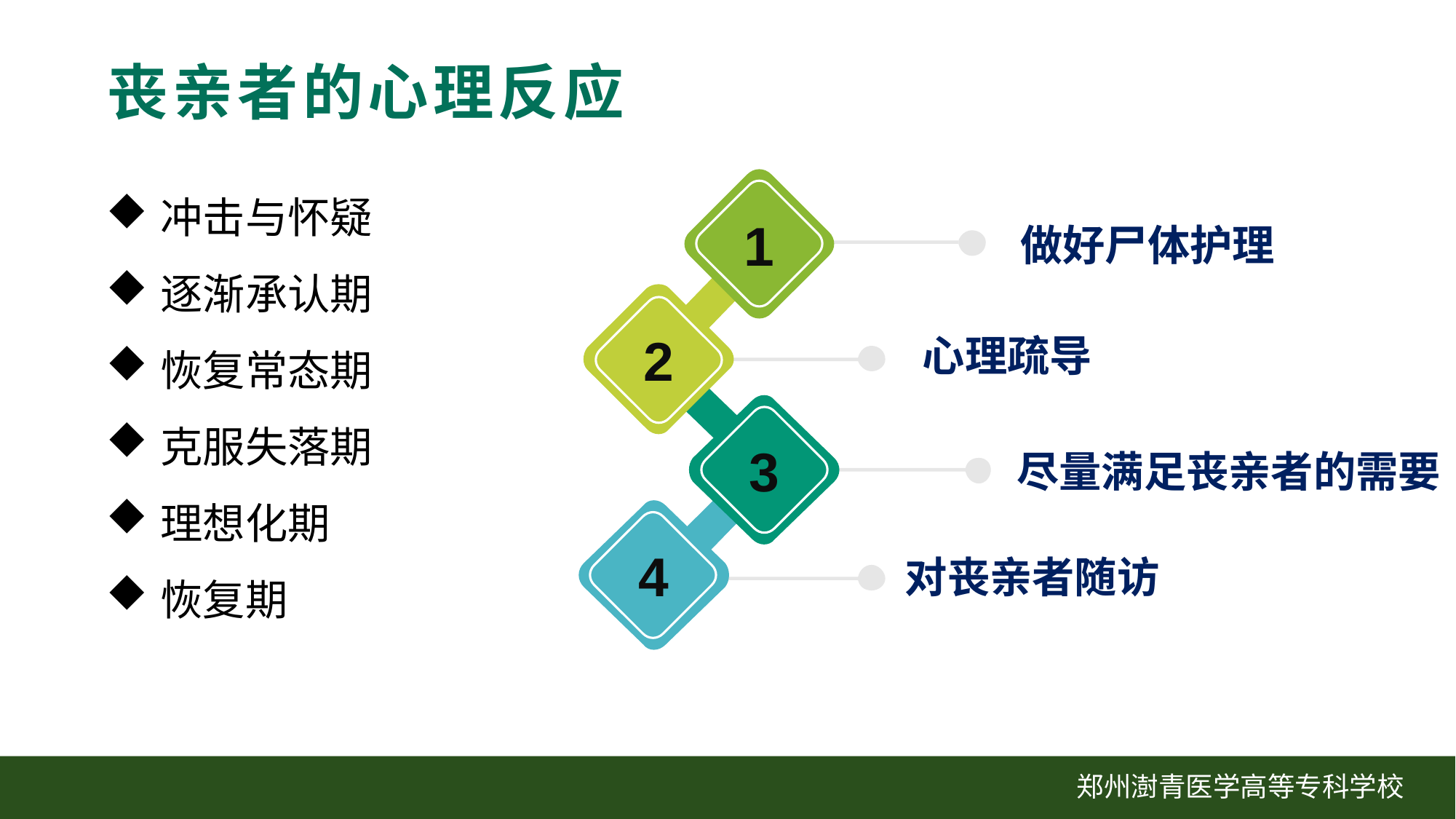

丧亲者的心理反应
冲击与怀疑
逐渐承认期
恢复常态期
克服失落期
理想化期
恢复期
1

2

3

4

做好尸体护理
心理疏导
尽量满足丧亲者的需要
对丧亲者随访
郑州澍青医学高等专科学校